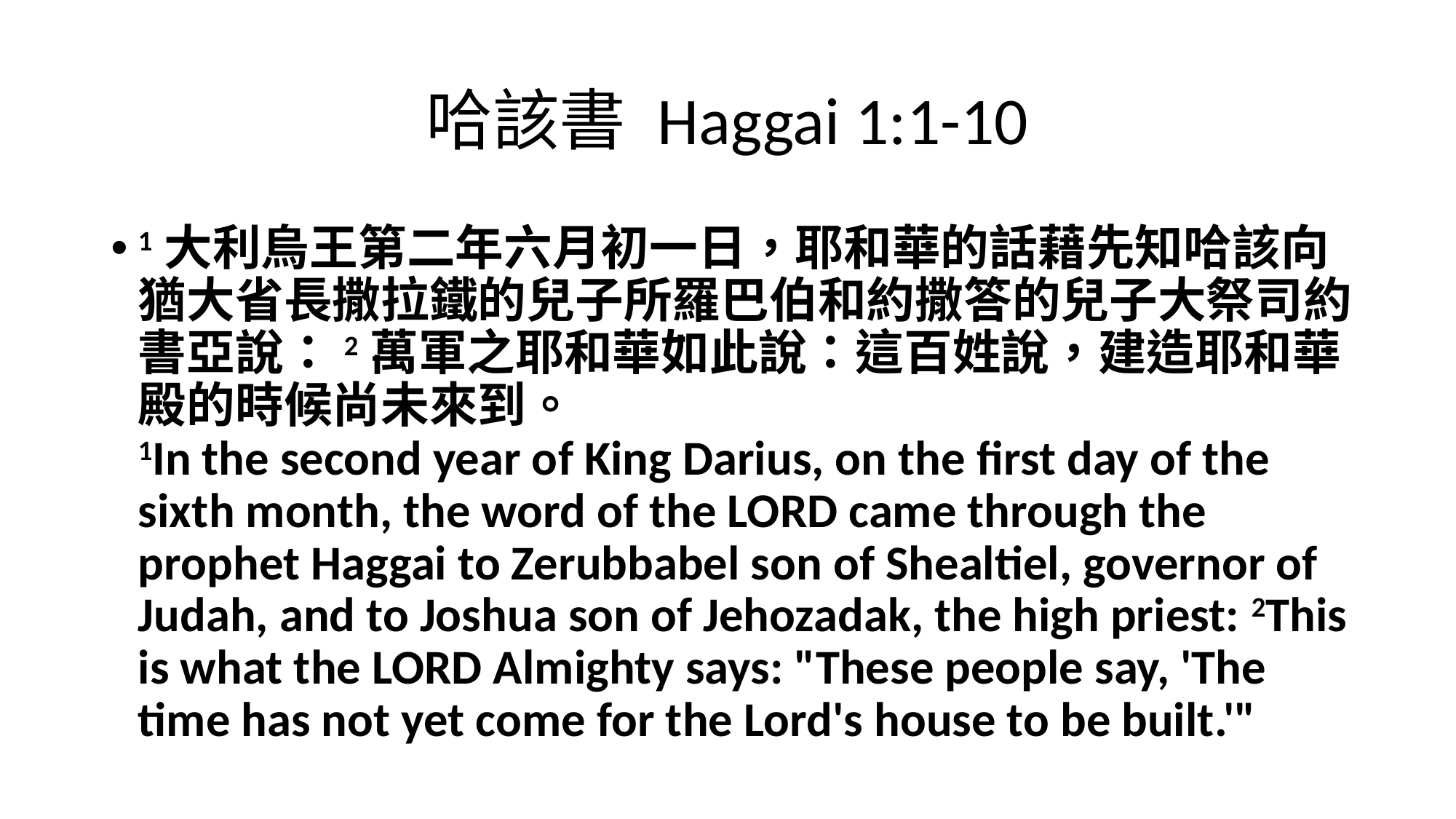

# 哈該書 Haggai 1:1-10
1大利烏王第二年六月初一日，耶和華的話藉先知哈該向猶大省長撒拉鐵的兒子所羅巴伯和約撒答的兒子大祭司約書亞說：2萬軍之耶和華如此說：這百姓說，建造耶和華殿的時候尚未來到。
1In the second year of King Darius, on the first day of the sixth month, the word of the LORD came through the prophet Haggai to Zerubbabel son of Shealtiel, governor of Judah, and to Joshua son of Jehozadak, the high priest: 2This is what the LORD Almighty says: "These people say, 'The time has not yet come for the Lord's house to be built.'"